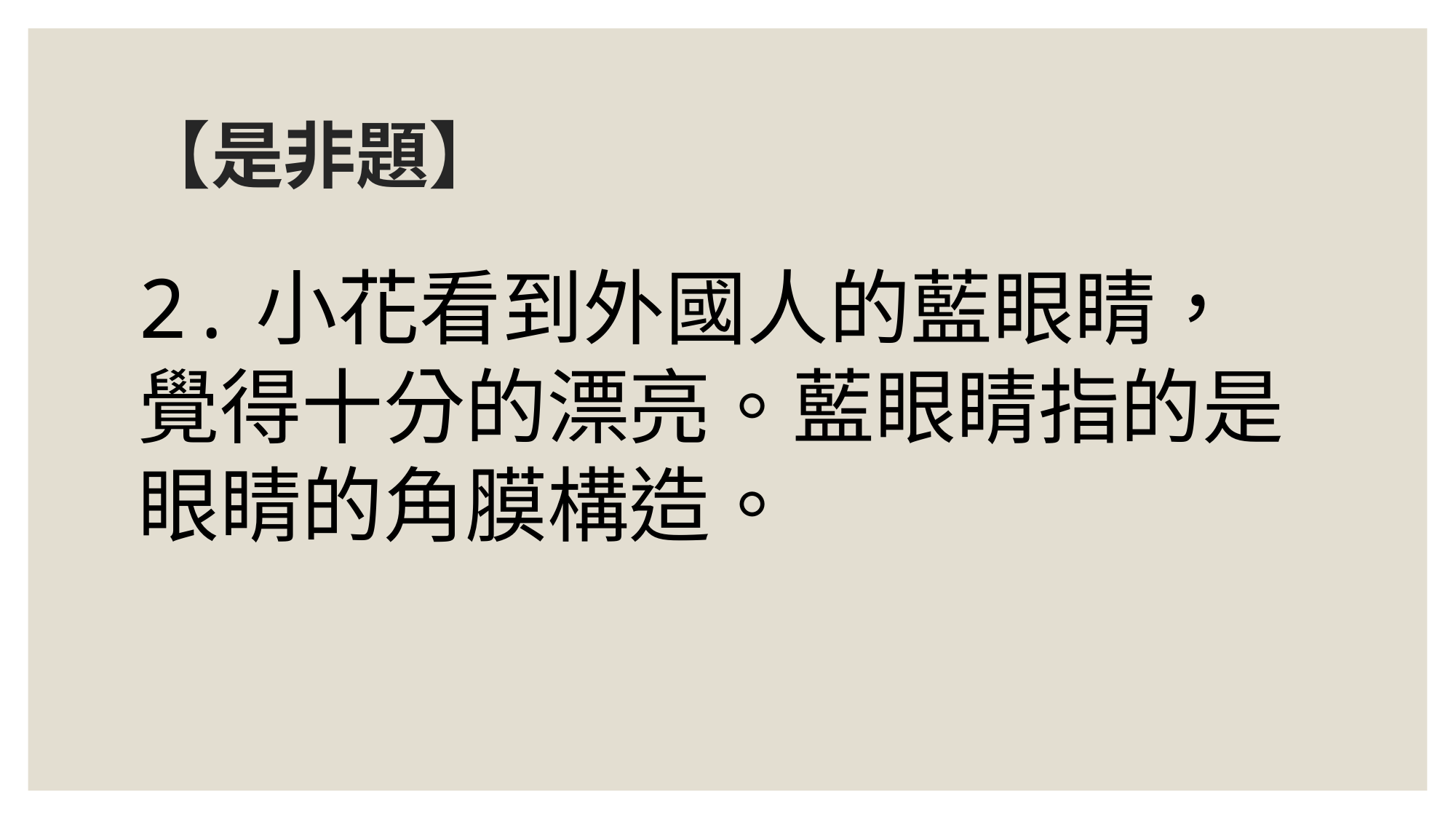

# 【是非題】
2.小花看到外國人的藍眼睛，覺得十分的漂亮。藍眼睛指的是眼睛的角膜構造。